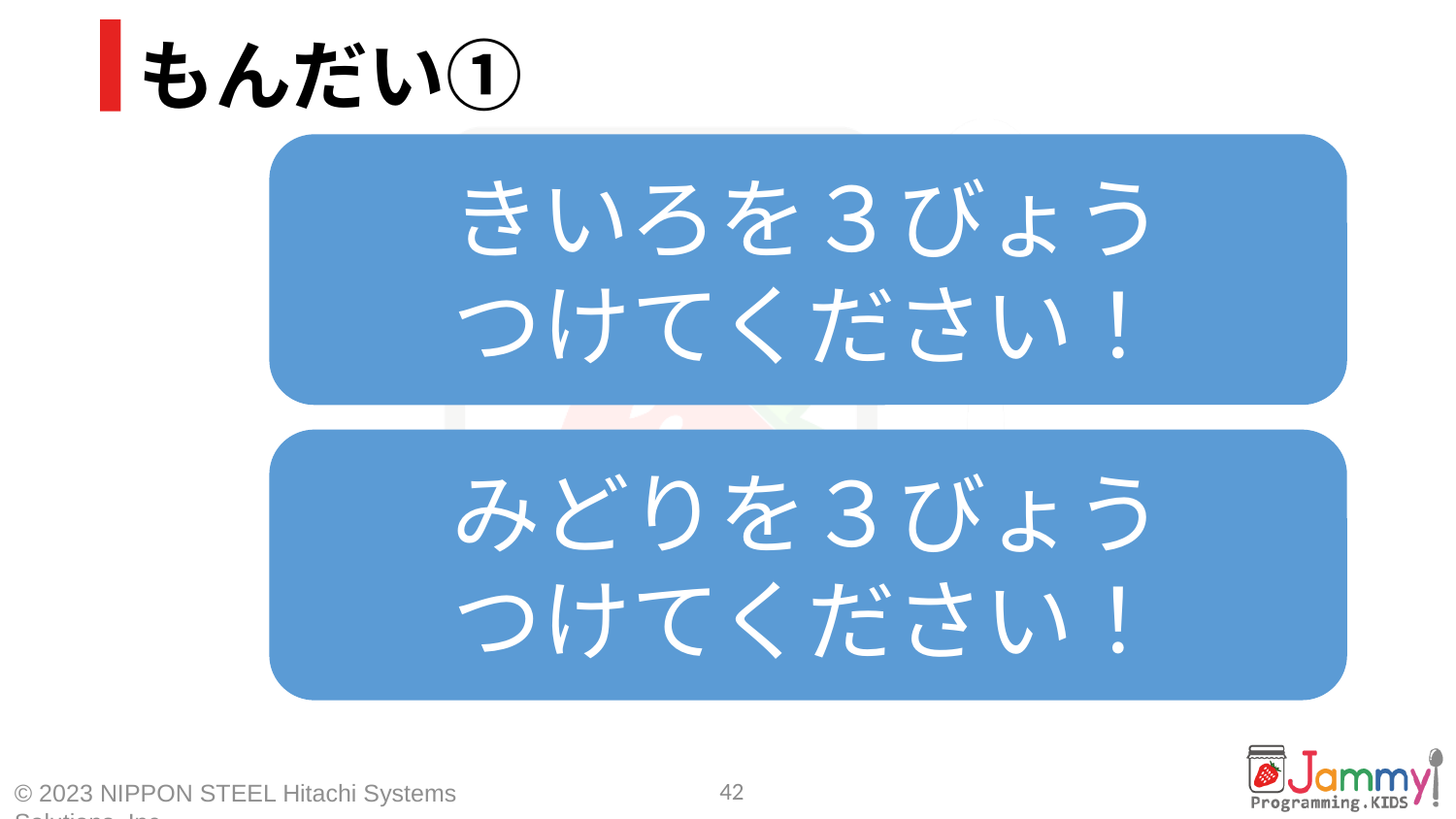

# もんだい①
きいろを３びょう
つけてください！
みどりを３びょう
つけてください！
42